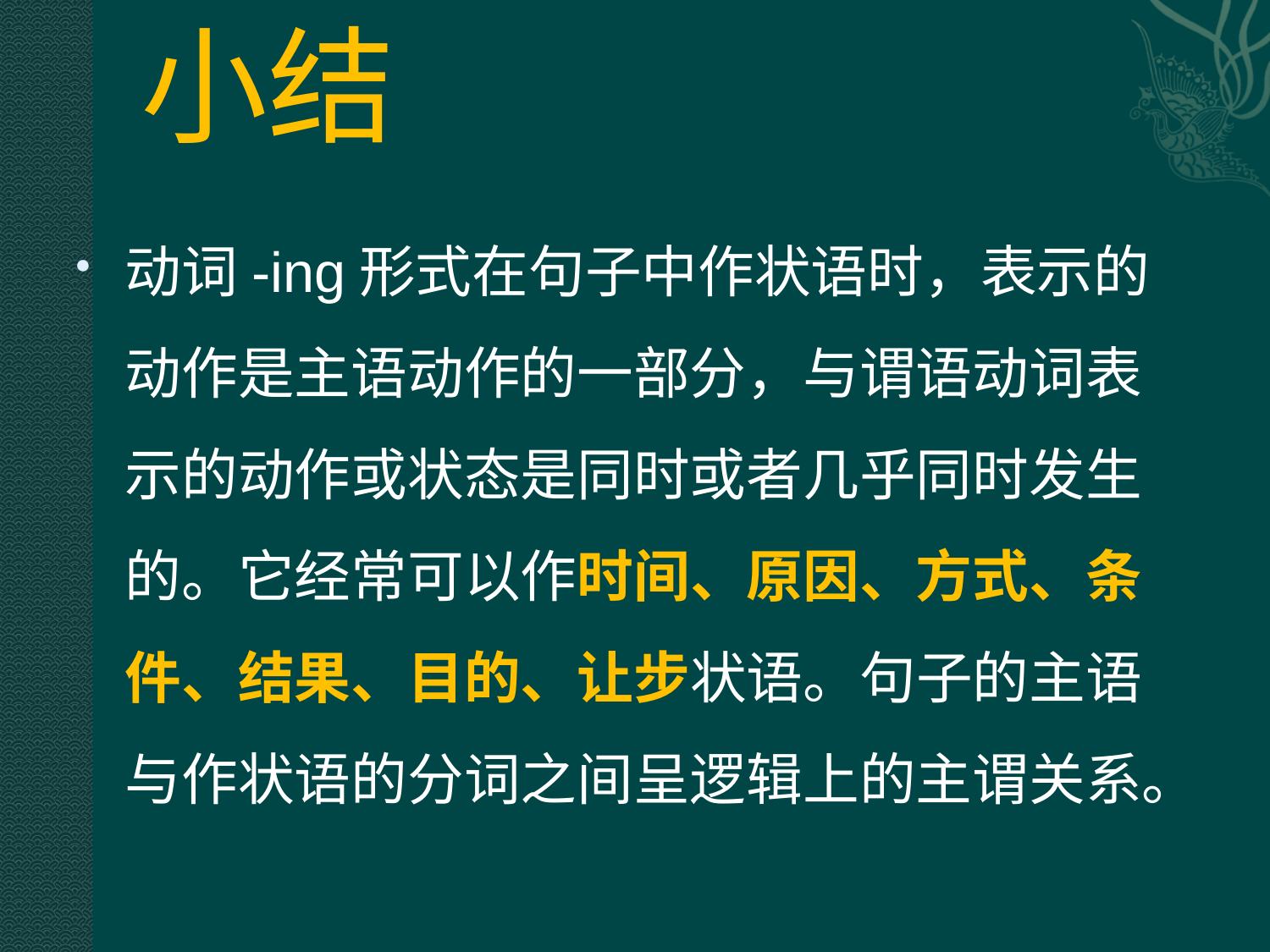

小结
动词-ing形式在句子中作状语时，表示的动作是主语动作的一部分，与谓语动词表示的动作或状态是同时或者几乎同时发生的。它经常可以作时间、原因、方式、条件、结果、目的、让步状语。句子的主语与作状语的分词之间呈逻辑上的主谓关系。